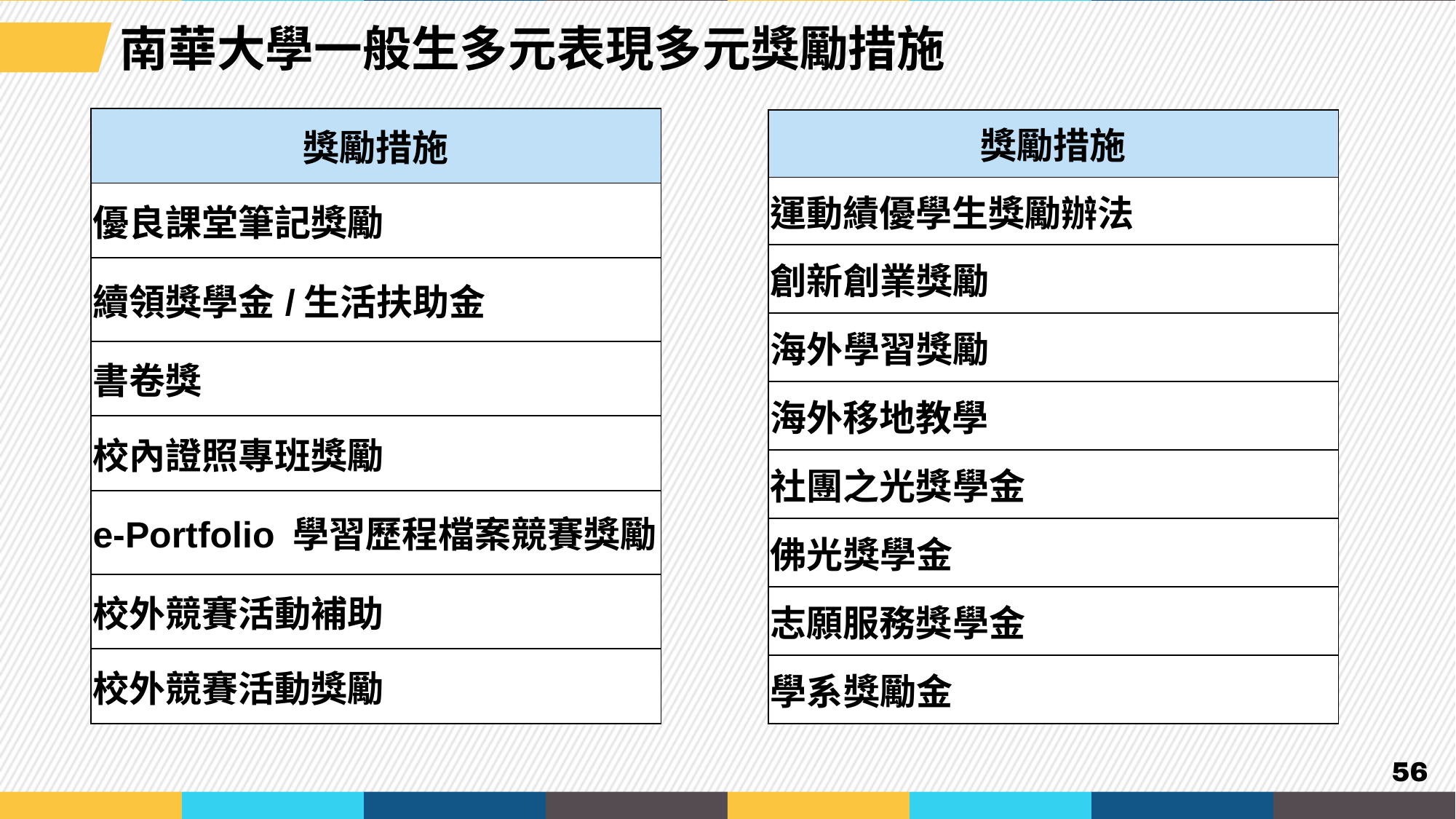

南華大學一般生多元表現多元獎勵措施

| 獎勵措施 |
| --- |
| 優良課堂筆記獎勵 |
| 續領獎學金/生活扶助金 |
| 書卷獎 |
| 校內證照專班獎勵 |
| e-Portfolio 學習歷程檔案競賽獎勵 |
| 校外競賽活動補助 |
| 校外競賽活動獎勵 |
| 獎勵措施 |
| --- |
| 運動績優學生獎勵辦法 |
| 創新創業獎勵 |
| 海外學習獎勵 |
| 海外移地教學 |
| 社團之光獎學金 |
| 佛光獎學金 |
| 志願服務獎學金 |
| 學系獎勵金 |